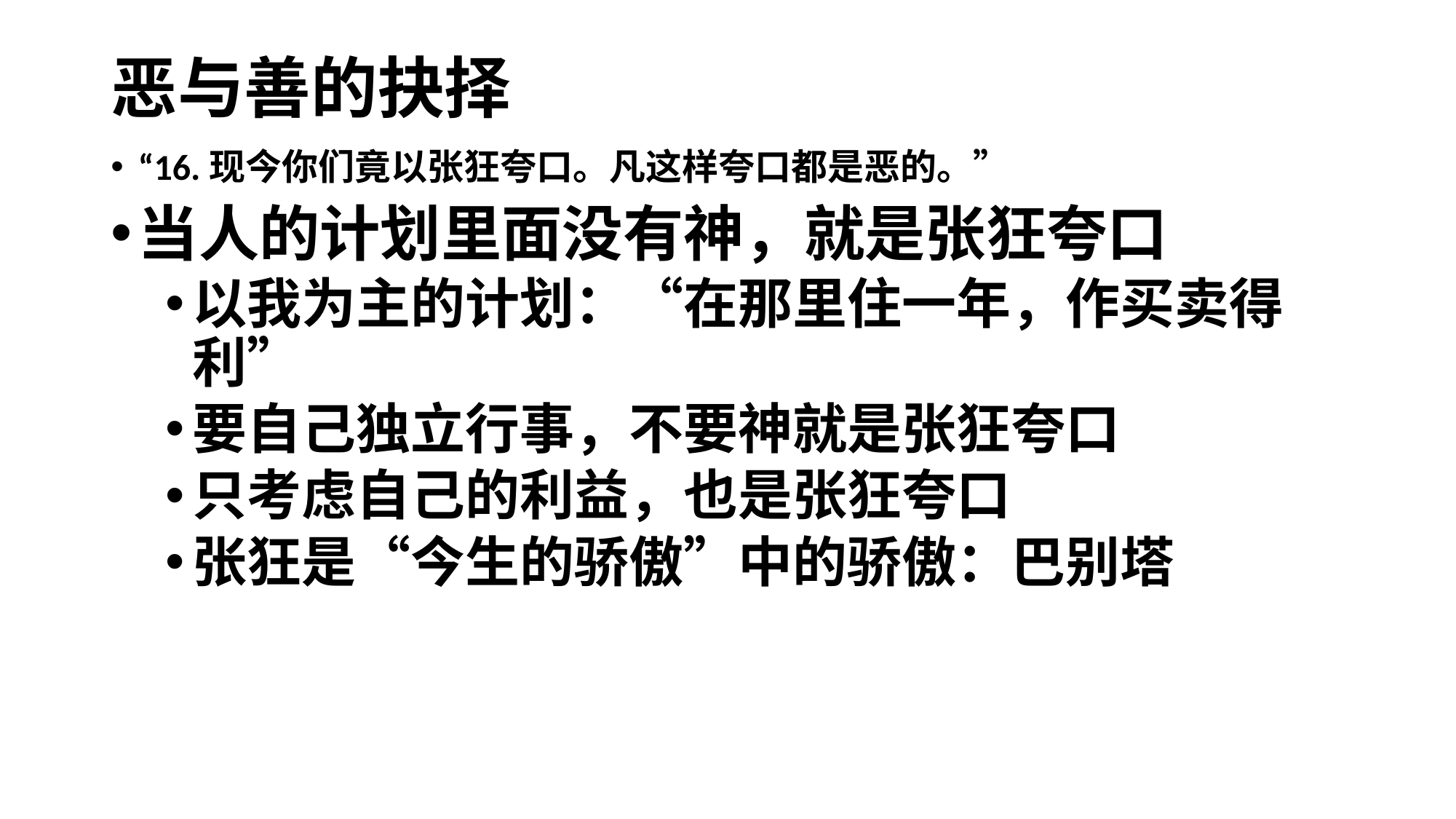

# 恶与善的抉择
“16.现今你们竟以张狂夸口。凡这样夸口都是恶的。”
当人的计划里面没有神，就是张狂夸口
以我为主的计划：“在那里住一年，作买卖得利”
要自己独立行事，不要神就是张狂夸口
只考虑自己的利益，也是张狂夸口
张狂是“今生的骄傲”中的骄傲：巴别塔